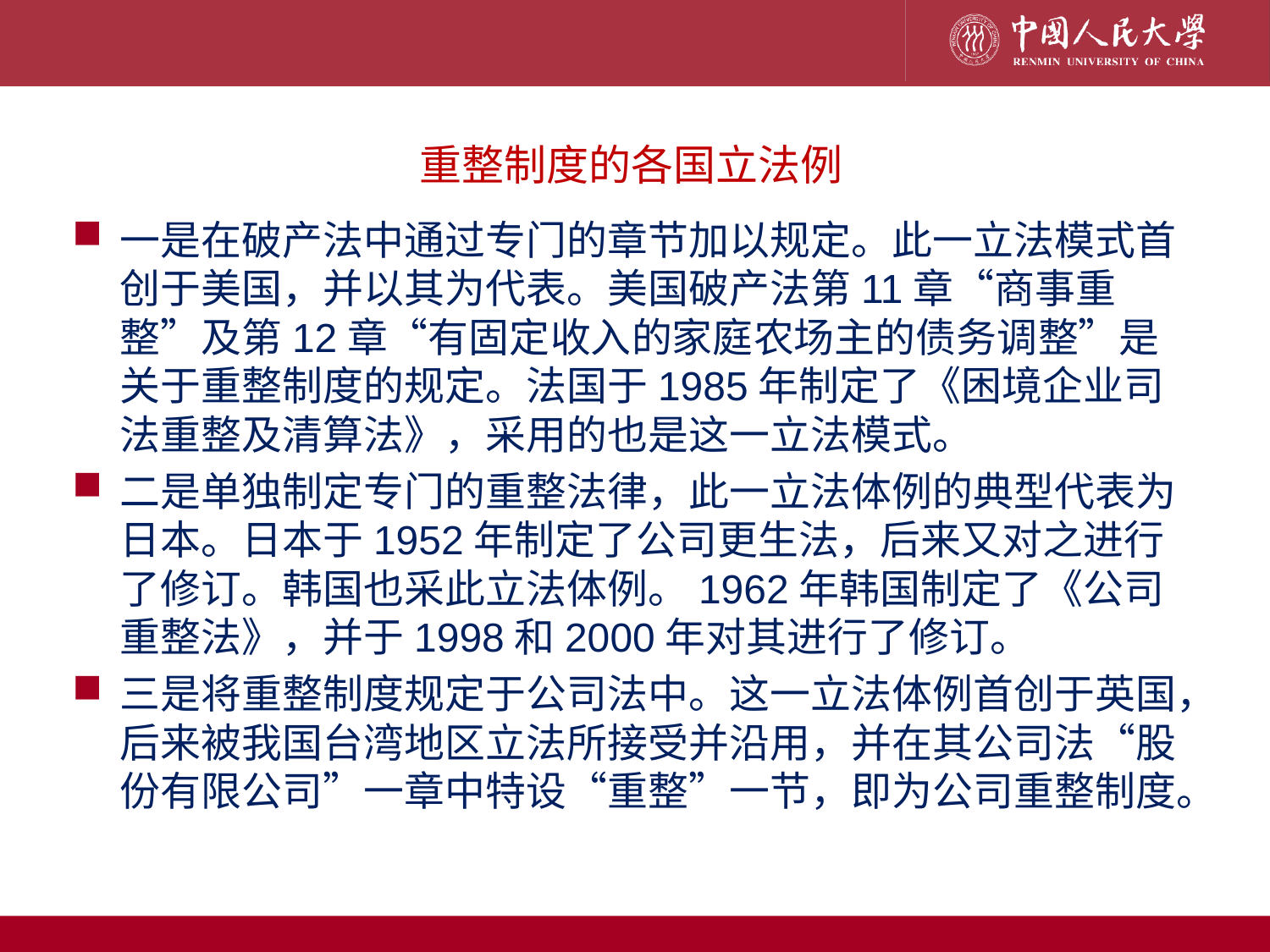

重整制度的各国立法例
一是在破产法中通过专门的章节加以规定。此一立法模式首创于美国，并以其为代表。美国破产法第11章“商事重整”及第12章“有固定收入的家庭农场主的债务调整”是关于重整制度的规定。法国于1985年制定了《困境企业司法重整及清算法》，采用的也是这一立法模式。
二是单独制定专门的重整法律，此一立法体例的典型代表为日本。日本于1952年制定了公司更生法，后来又对之进行了修订。韩国也采此立法体例。1962年韩国制定了《公司重整法》，并于1998和2000年对其进行了修订。
三是将重整制度规定于公司法中。这一立法体例首创于英国，后来被我国台湾地区立法所接受并沿用，并在其公司法“股份有限公司”一章中特设“重整”一节，即为公司重整制度。